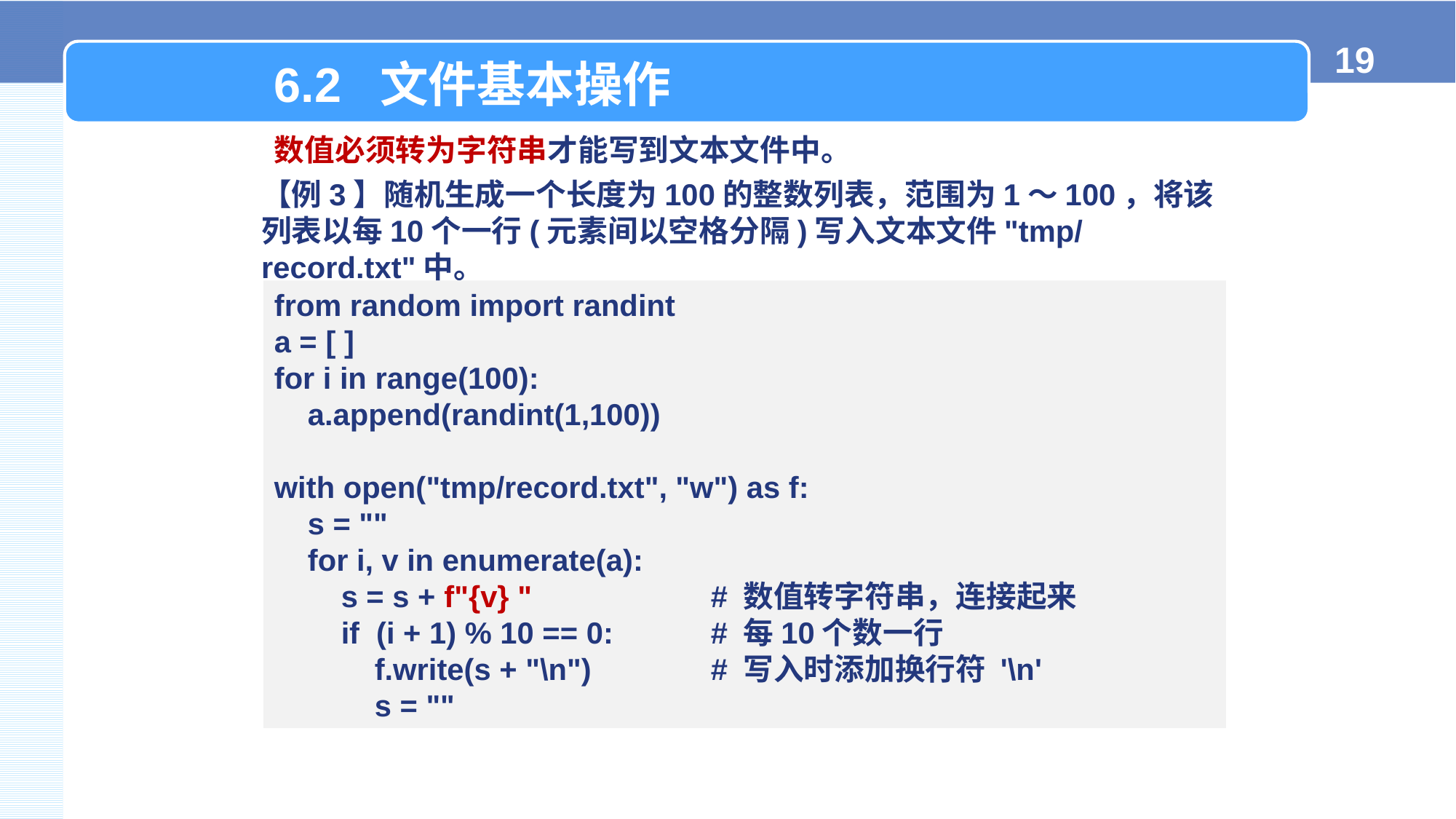

6.2  文件基本操作
数值必须转为字符串才能写到文本文件中。
【例3】随机生成一个长度为100的整数列表，范围为1～100，将该列表以每10个一行(元素间以空格分隔)写入文本文件"tmp/record.txt"中。
from random import randint
a = [ ]
for i in range(100):
    a.append(randint(1,100))

with open("tmp/record.txt", "w") as f:
    s = ""
    for i, v in enumerate(a):
        s = s + f"{v} "  		# 数值转字符串，连接起来
        if  (i + 1) % 10 == 0:     	# 每10个数一行
            f.write(s + "\n")		# 写入时添加换行符 '\n'
            s = ""